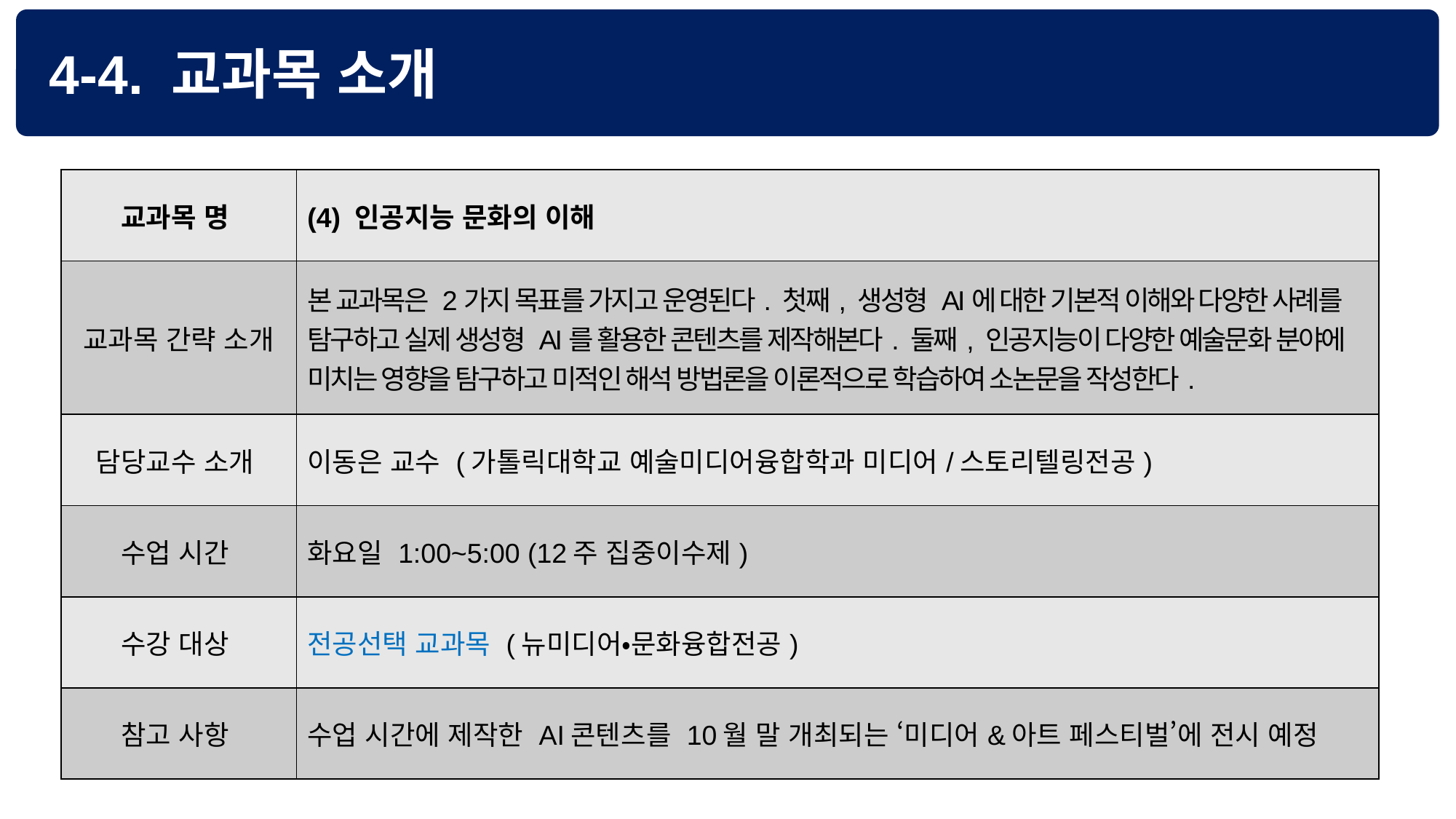

4-4. 교과목 소개
| 교과목 명 | (4) 인공지능 문화의 이해 |
| --- | --- |
| 교과목 간략 소개 | 본 교과목은 2가지 목표를 가지고 운영된다. 첫째, 생성형 AI에 대한 기본적 이해와 다양한 사례를 탐구하고 실제 생성형 AI를 활용한 콘텐츠를 제작해본다. 둘째, 인공지능이 다양한 예술문화 분야에 미치는 영향을 탐구하고 미적인 해석 방법론을 이론적으로 학습하여 소논문을 작성한다. |
| 담당교수 소개 | 이동은 교수 (가톨릭대학교 예술미디어융합학과 미디어/스토리텔링전공) |
| 수업 시간 | 화요일 1:00~5:00 (12주 집중이수제) |
| 수강 대상 | 전공선택 교과목 (뉴미디어・문화융합전공) |
| 참고 사항 | 수업 시간에 제작한 AI콘텐츠를 10월 말 개최되는 ‘미디어&아트 페스티벌’에 전시 예정 |